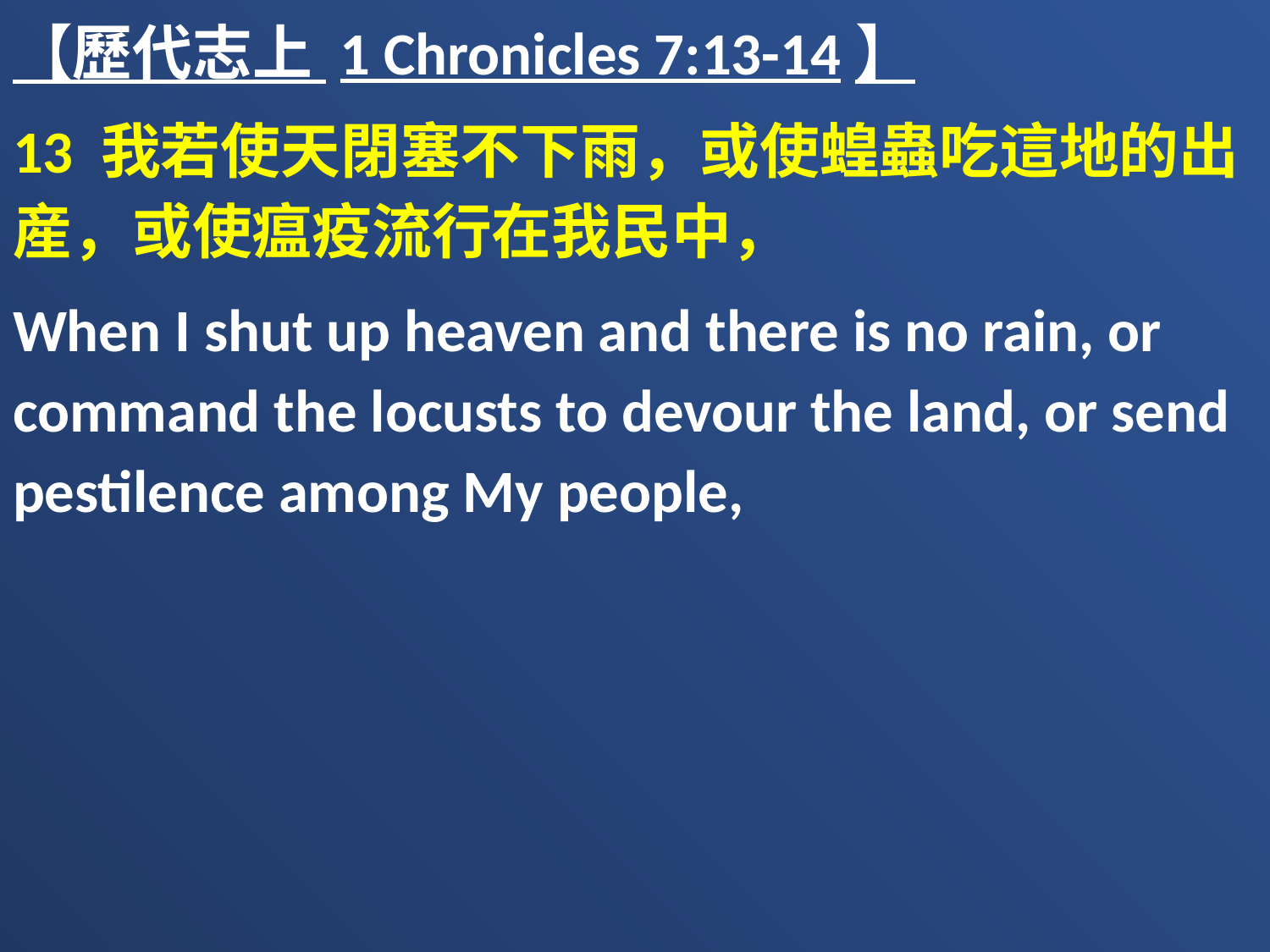

【歷代志上 1 Chronicles 7:13-14】
13 我若使天閉塞不下雨，或使蝗蟲吃這地的出産，或使瘟疫流行在我民中，
When I shut up heaven and there is no rain, or command the locusts to devour the land, or send pestilence among My people,